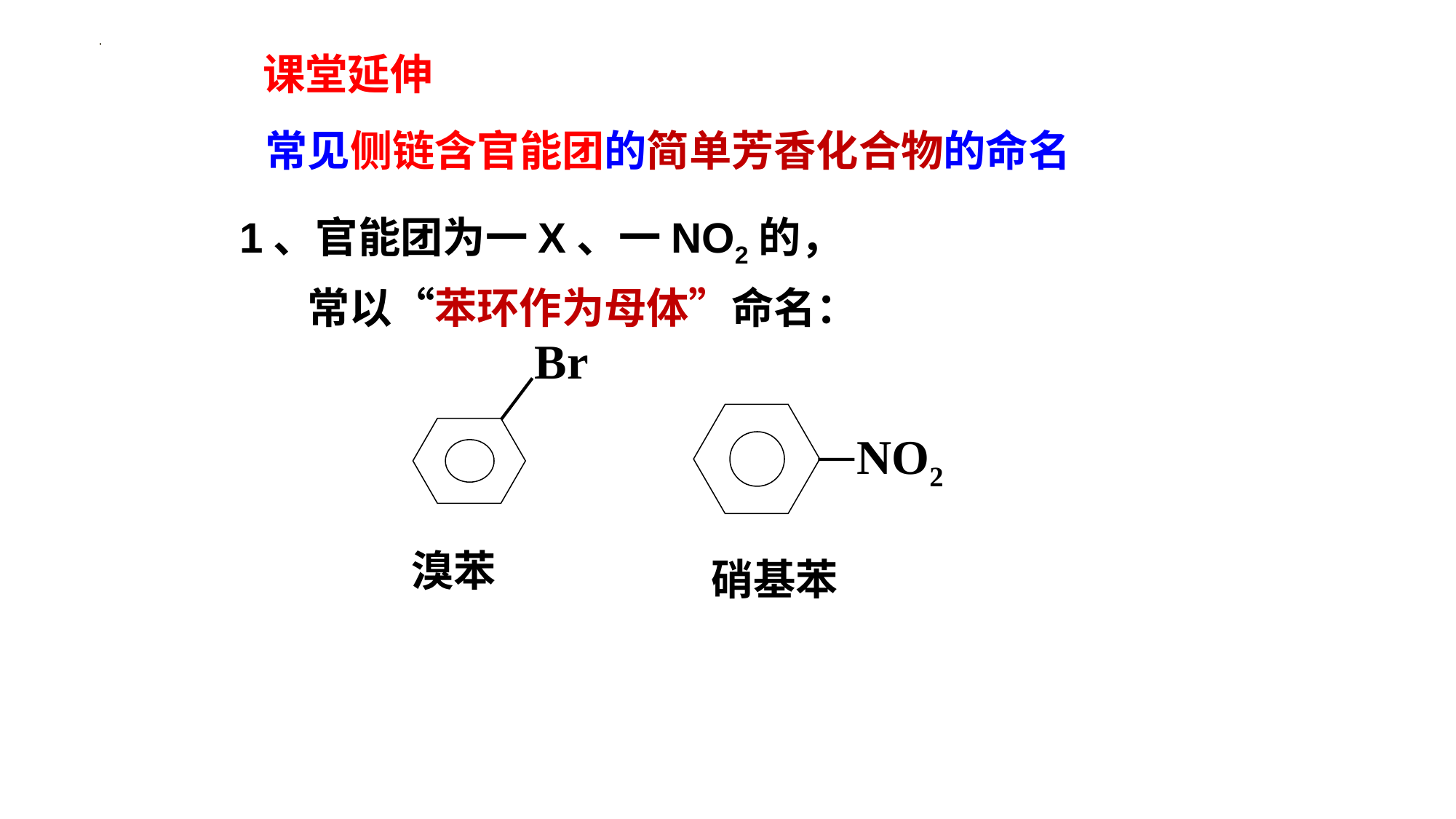

课堂延伸
常见侧链含官能团的简单芳香化合物的命名
1、官能团为一X、一NO2的，
      常以“苯环作为母体”命名：
Br

NO2

溴苯
硝基苯